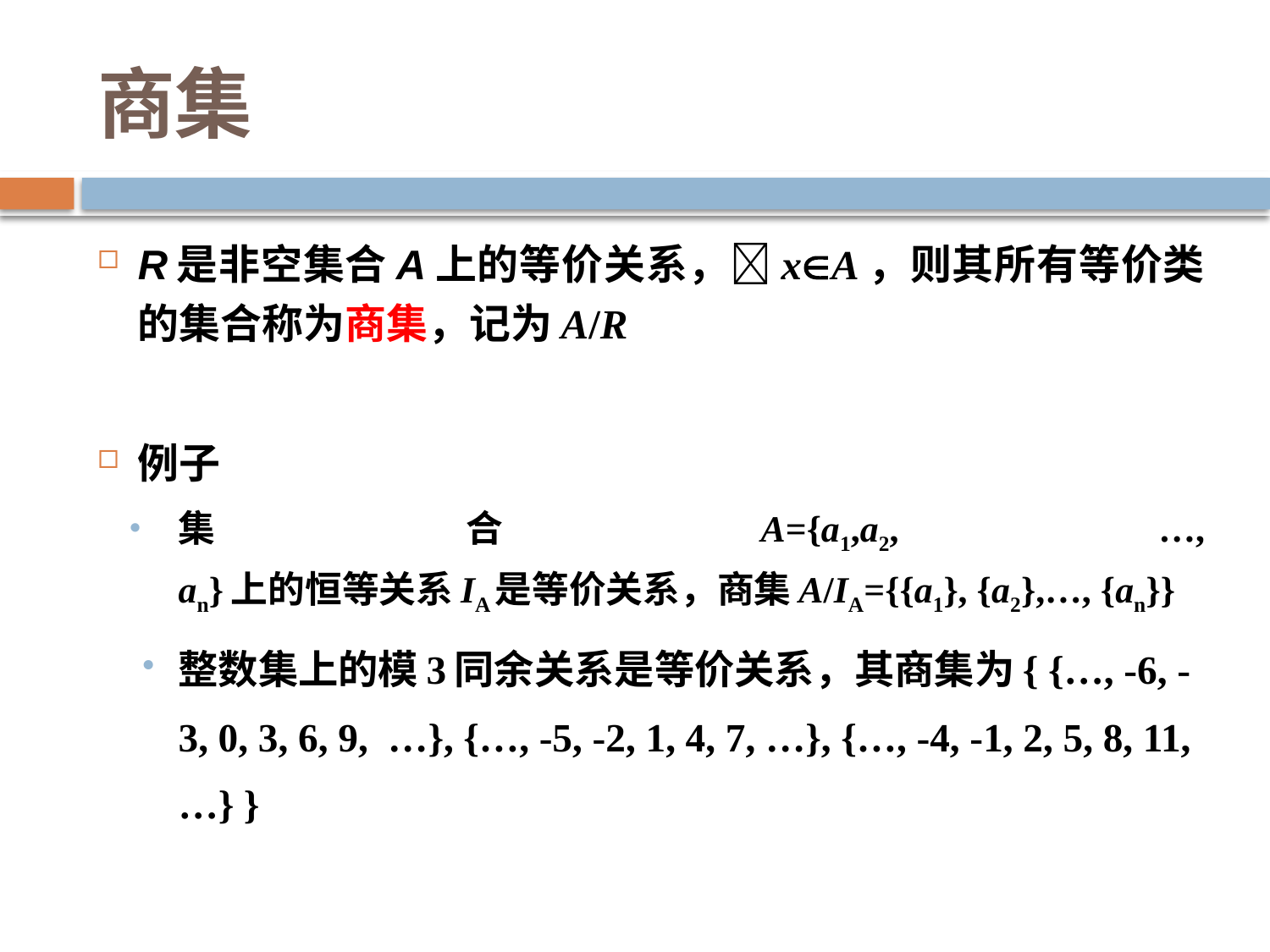

# 商集
R是非空集合A上的等价关系，∀x∈A，则其所有等价类的集合称为商集，记为A/R

例子
集合A={a1,a2, …, an}上的恒等关系IA是等价关系，商集A/IA={{a1}, {a2},…, {an}}
整数集上的模3同余关系是等价关系，其商集为{ {…, -6, -3, 0, 3, 6, 9,  …}, {…, -5, -2, 1, 4, 7, …}, {…, -4, -1, 2, 5, 8, 11, …} }